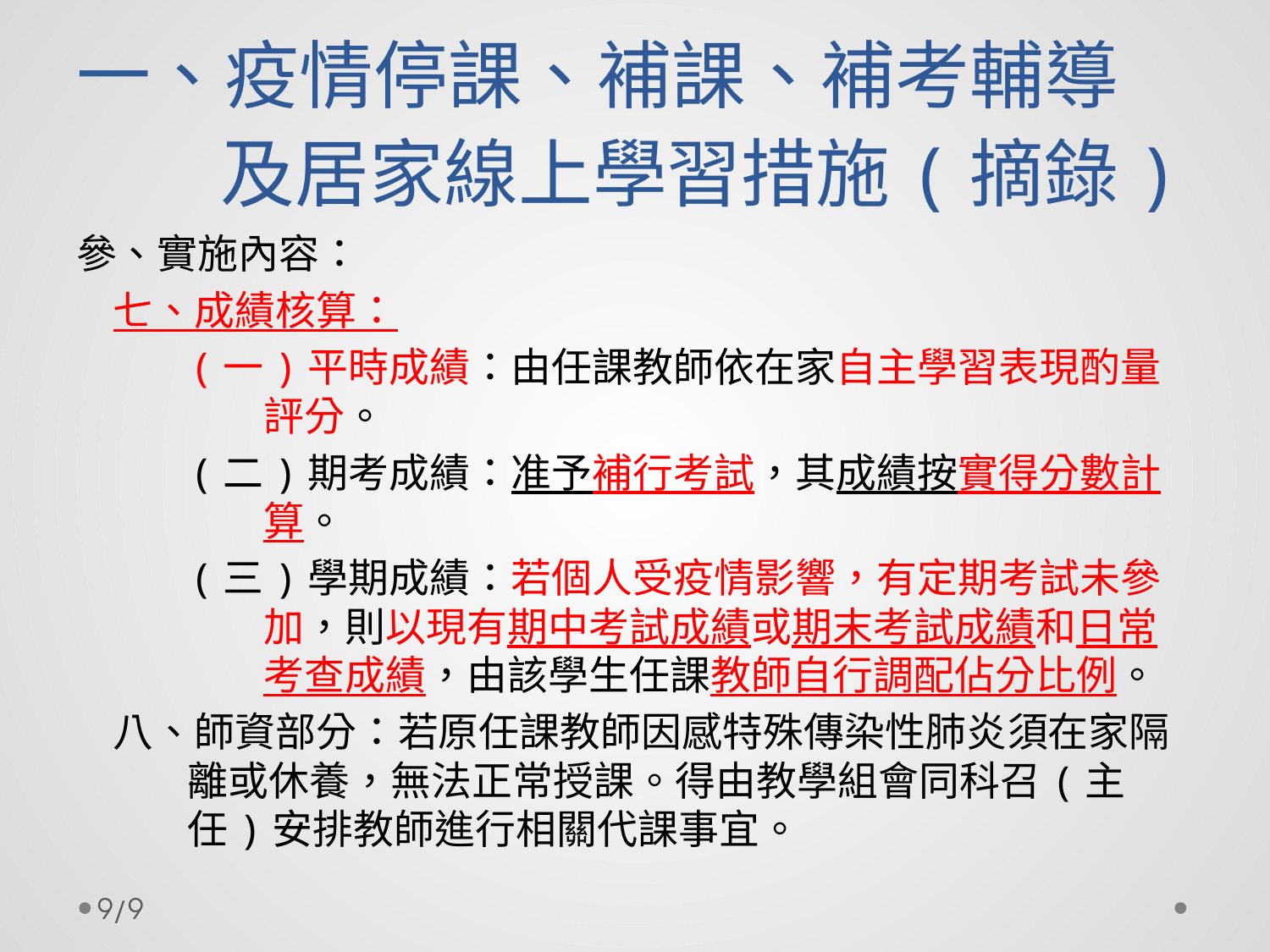

# 一、疫情停課、補課、補考輔導及居家線上學習措施(摘錄)
參、實施內容：
七、成績核算：
(一)平時成績：由任課教師依在家自主學習表現酌量評分。
(二)期考成績：准予補行考試，其成績按實得分數計算。
(三)學期成績：若個人受疫情影響，有定期考試未參加，則以現有期中考試成績或期末考試成績和日常考查成績，由該學生任課教師自行調配佔分比例。
八、師資部分：若原任課教師因感特殊傳染性肺炎須在家隔離或休養，無法正常授課。得由教學組會同科召(主任)安排教師進行相關代課事宜。
9/9